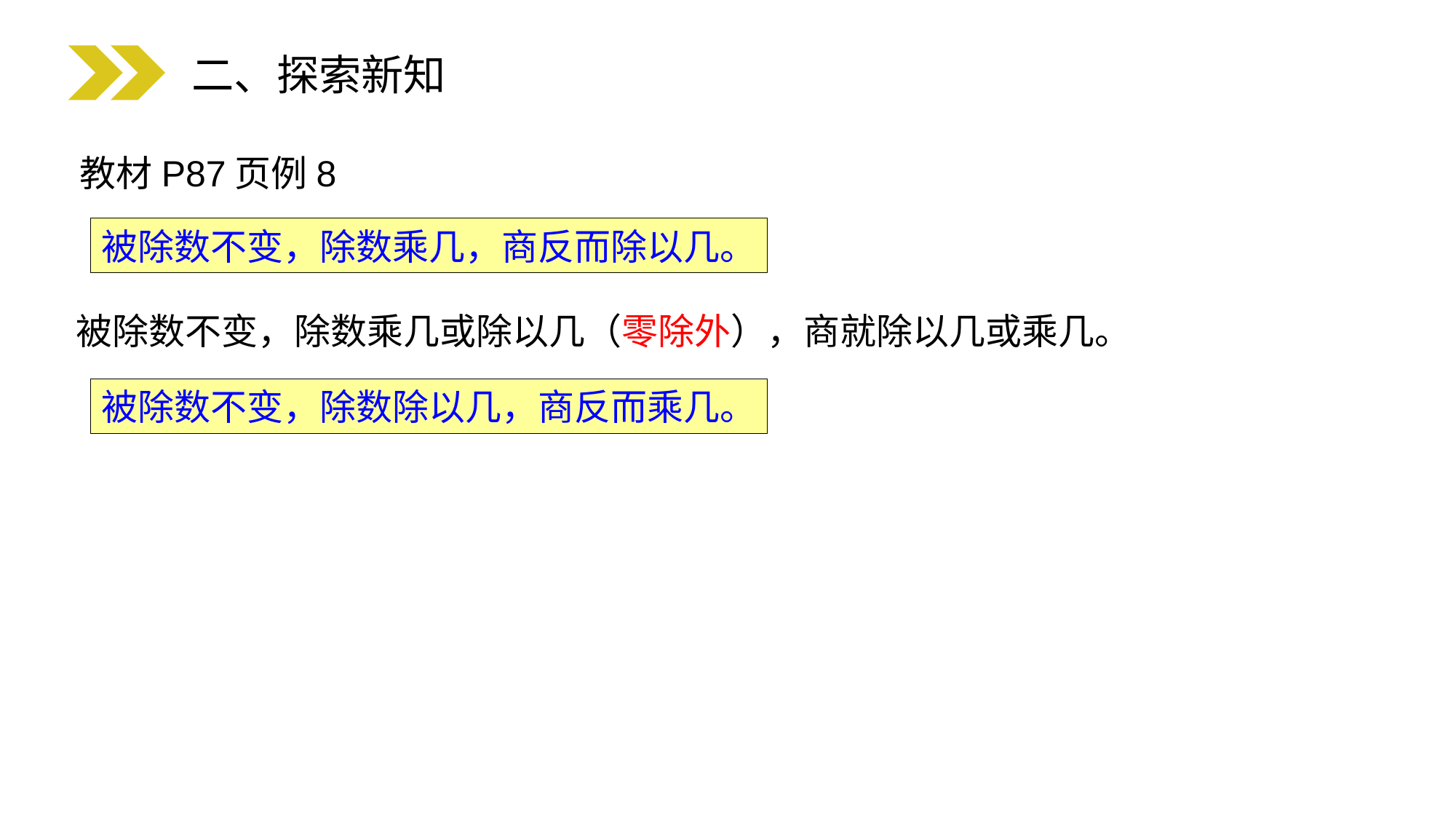

二、探索新知
教材P87页例8
被除数不变，除数乘几，商反而除以几。
被除数不变，除数乘几或除以几（零除外），商就除以几或乘几。
被除数不变，除数除以几，商反而乘几。